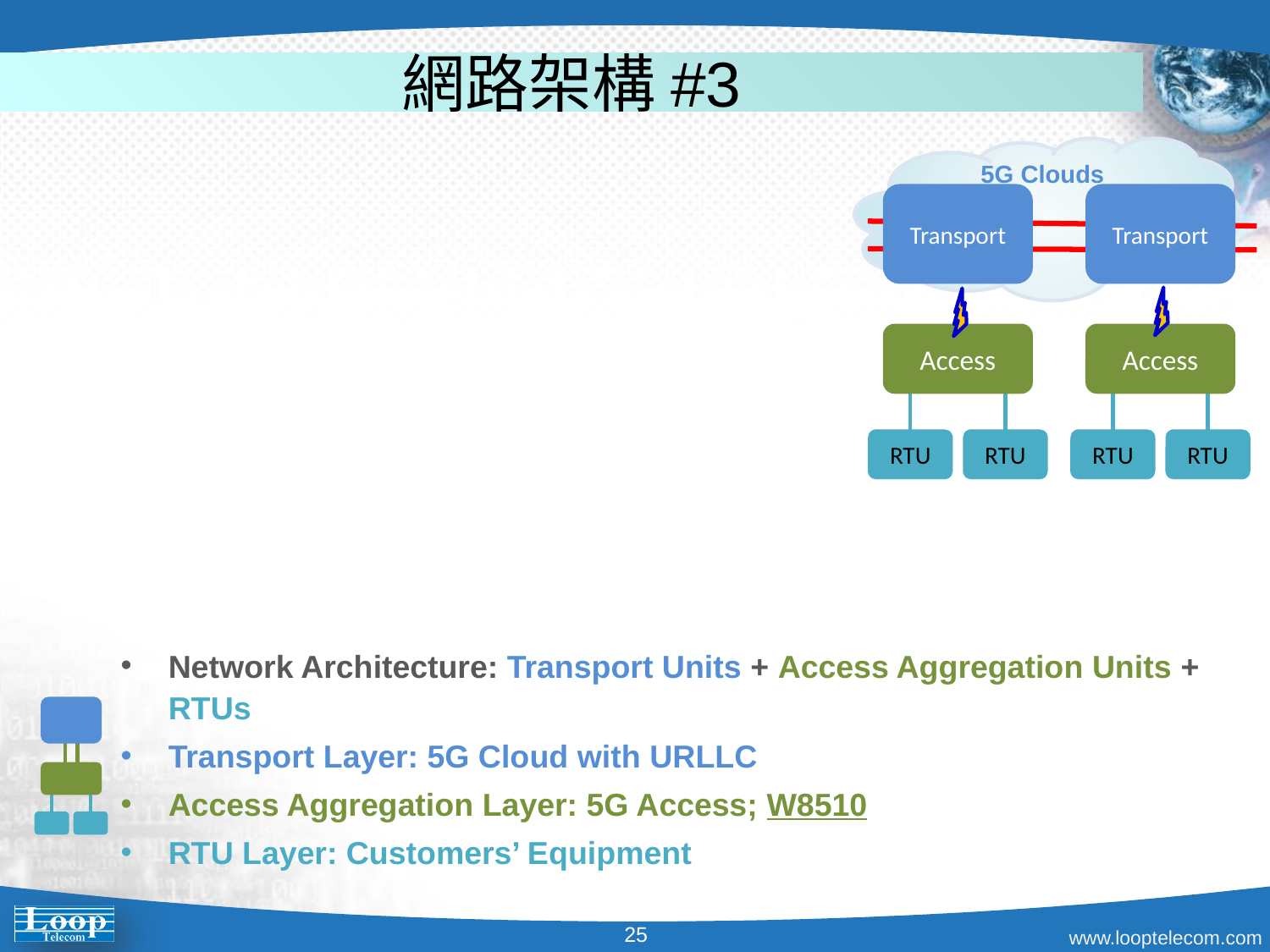

網路架構#3

5G Clouds
Transport
Transport

Access
Access
RTU
RTU
RTU
RTU
Network Architecture: Transport Units + Access Aggregation Units + RTUs
Transport Layer: 5G Cloud with URLLC
Access Aggregation Layer: 5G Access; W8510
RTU Layer: Customers’ Equipment

25